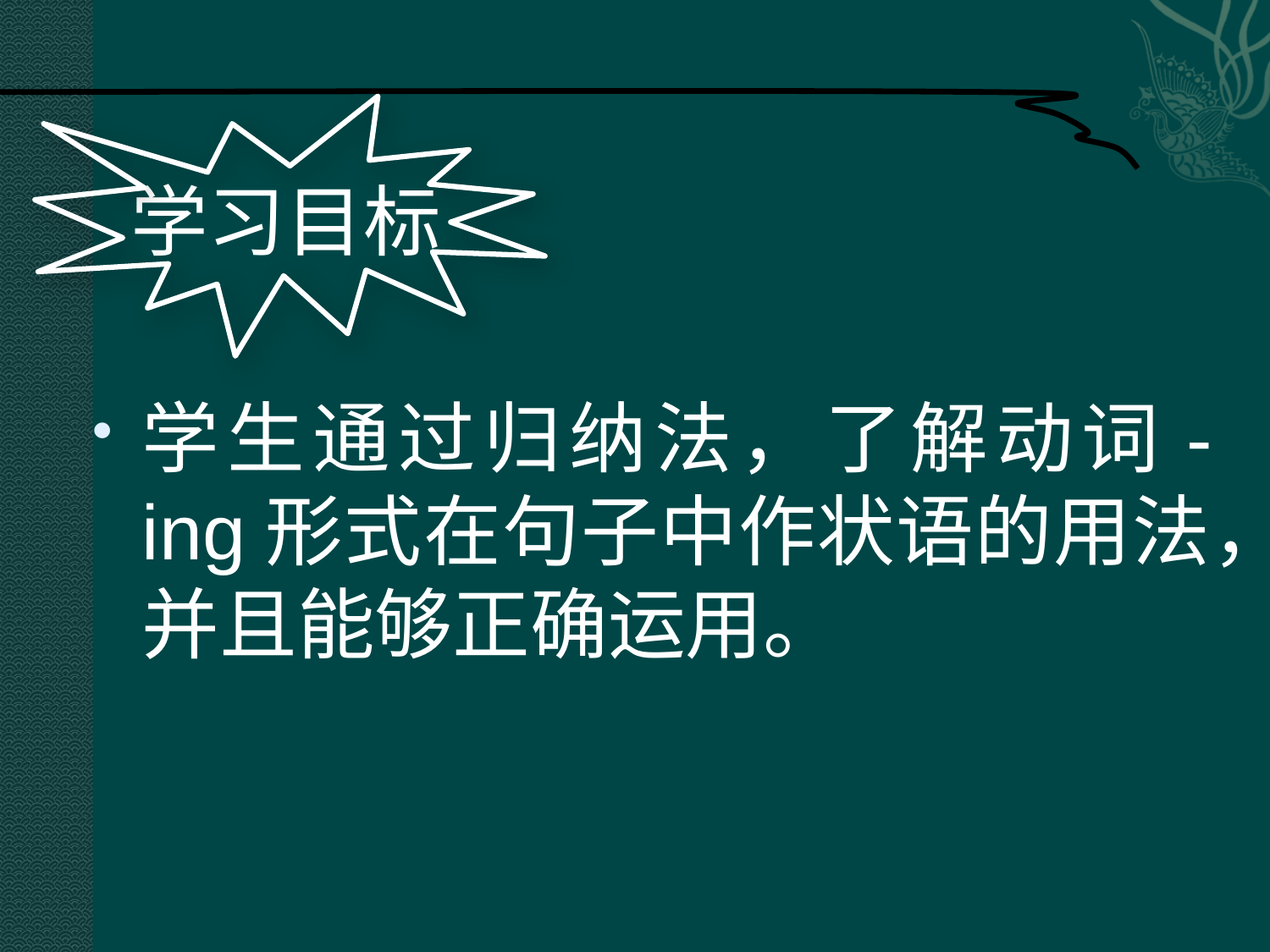

学习目标

学生通过归纳法，了解动词-ing形式在句子中作状语的用法，并且能够正确运用。